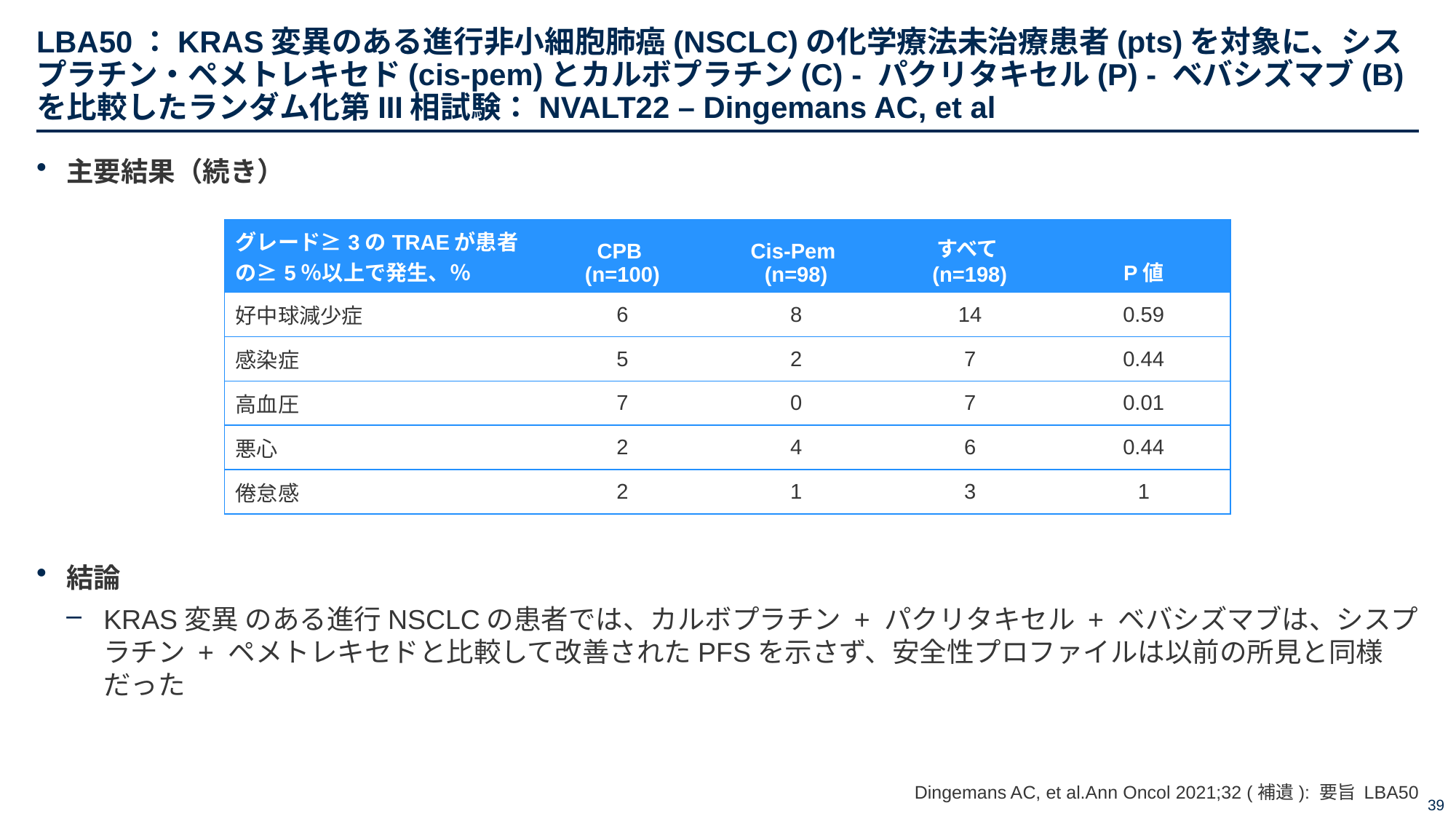

# LBA50：KRAS変異のある進行非小細胞肺癌(NSCLC)の化学療法未治療患者(pts)を対象に、シスプラチン・ペメトレキセド(cis-pem)とカルボプラチン(C) - パクリタキセル(P) - ベバシズマブ(B)を比較したランダム化第III相試験：NVALT22 – Dingemans AC, et al
主要結果（続き）
結論
KRAS変異 のある進行NSCLCの患者では、カルボプラチン + パクリタキセル + ベバシズマブは、シスプラチン + ペメトレキセドと比較して改善されたPFSを示さず、安全性プロファイルは以前の所見と同様だった
| グレード≥3のTRAEが患者の≥5％以上で発生、％ | CPB (n=100) | Cis-Pem (n=98) | すべて (n=198) | P値 |
| --- | --- | --- | --- | --- |
| 好中球減少症 | 6 | 8 | 14 | 0.59 |
| 感染症 | 5 | 2 | 7 | 0.44 |
| 高血圧 | 7 | 0 | 7 | 0.01 |
| 悪心 | 2 | 4 | 6 | 0.44 |
| 倦怠感 | 2 | 1 | 3 | 1 |
Dingemans AC, et al.Ann Oncol 2021;32 (補遺): 要旨 LBA50